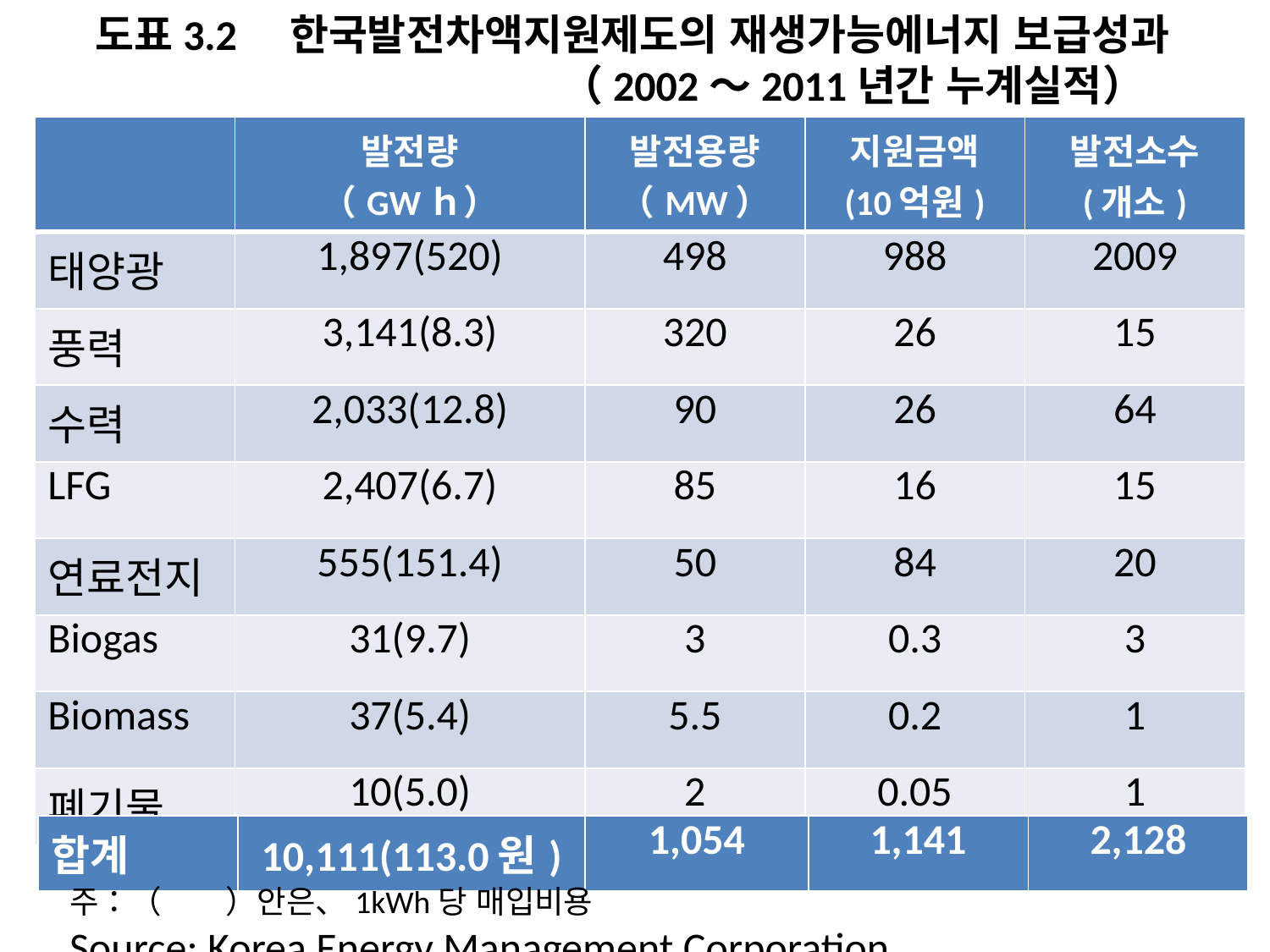

도표3.2　한국발전차액지원제도의 재생가능에너지 보급성과
　　　　　　　　　　　（2002～2011년간 누계실적）
|  | 발전량 （GWｈ） | 발전용량 （MW） | 지원금액 (10억원) | 발전소수 (개소) |
| --- | --- | --- | --- | --- |
| 태양광 | 1,897(520) | 498 | 988 | 2009 |
| 풍력 | 3,141(8.3) | 320 | 26 | 15 |
| 수력 | 2,033(12.8) | 90 | 26 | 64 |
| LFG | 2,407(6.7) | 85 | 16 | 15 |
| 연료전지 | 555(151.4) | 50 | 84 | 20 |
| Biogas | 31(9.7) | 3 | 0.3 | 3 |
| Biomass | 37(5.4) | 5.5 | 0.2 | 1 |
| 폐기물 | 10(5.0) | 2 | 0.05 | 1 |
| 합계 | 10,111(113.0원) | 1,054 | 1,141 | 2,128 |
| --- | --- | --- | --- | --- |
주：（　　）안은、1kWh당 매입비용
Source: Korea Energy Management Corporation